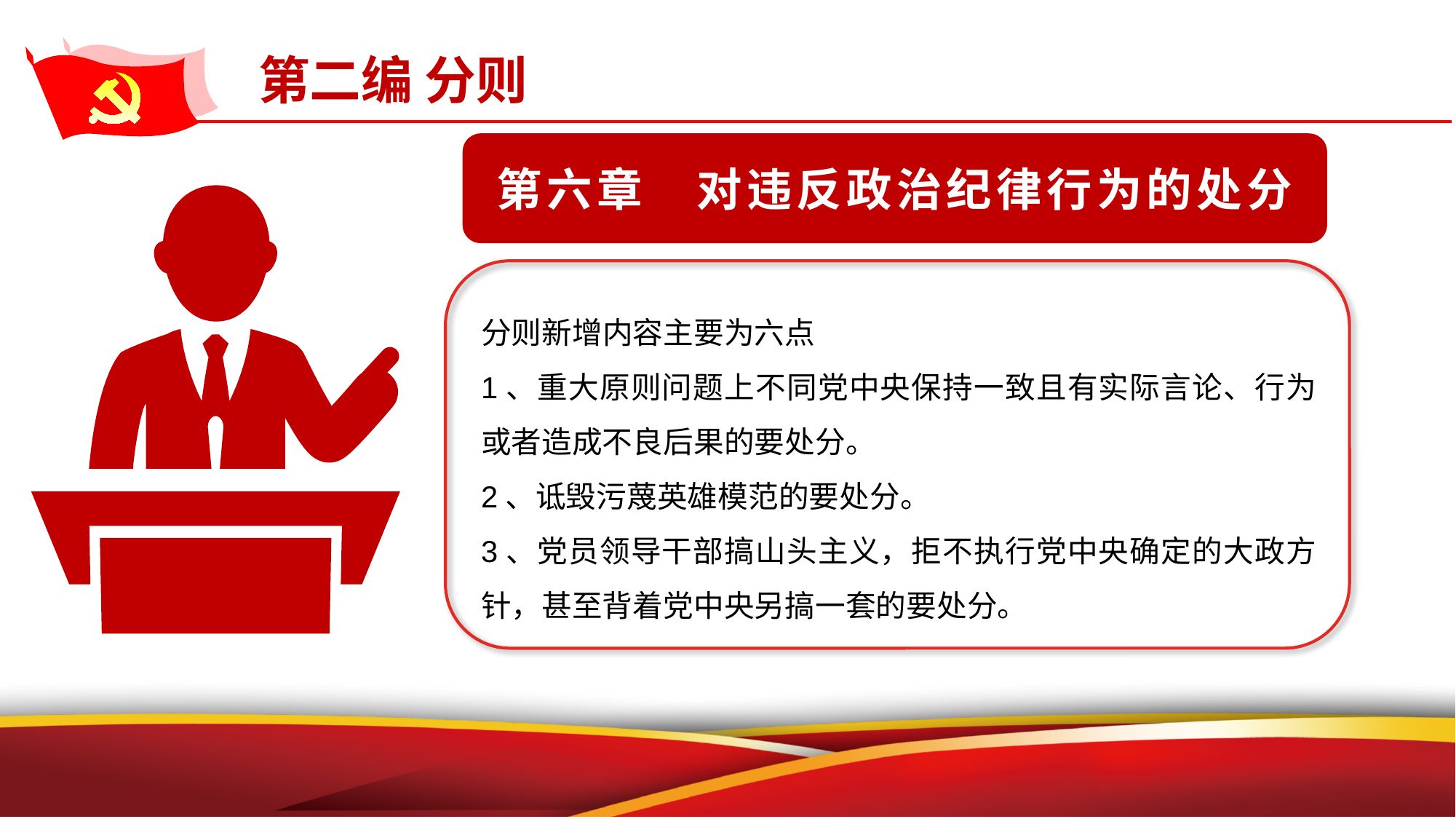

第二编 分则
第六章　对违反政治纪律行为的处分

分则新增内容主要为六点
1、重大原则问题上不同党中央保持一致且有实际言论、行为或者造成不良后果的要处分。
2、诋毁污蔑英雄模范的要处分。
3、党员领导干部搞山头主义，拒不执行党中央确定的大政方针，甚至背着党中央另搞一套的要处分。